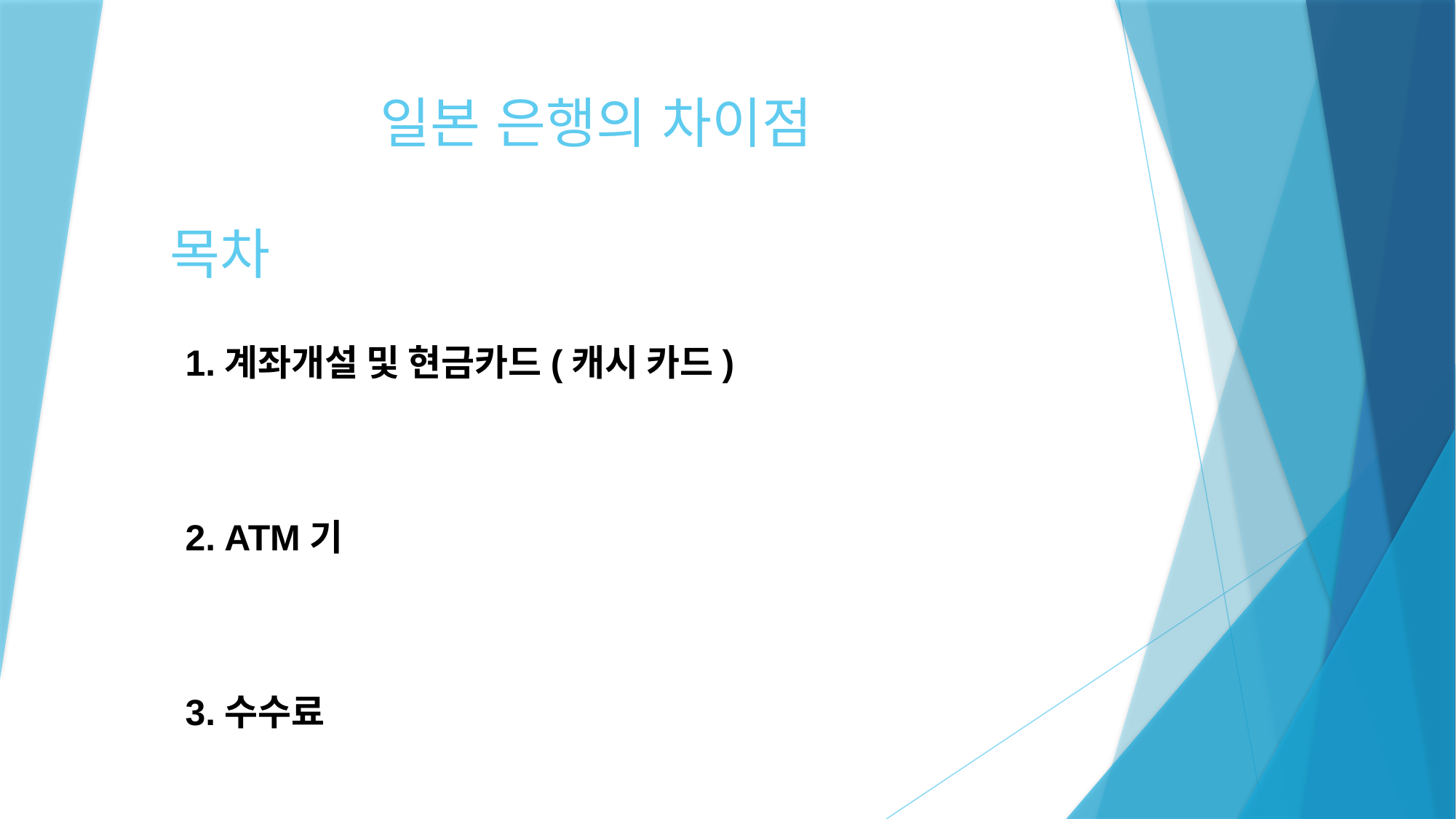

# 일본 은행의 차이점

목차
1.계좌개설 및 현금카드(캐시 카드)

2. ATM기

3.수수료